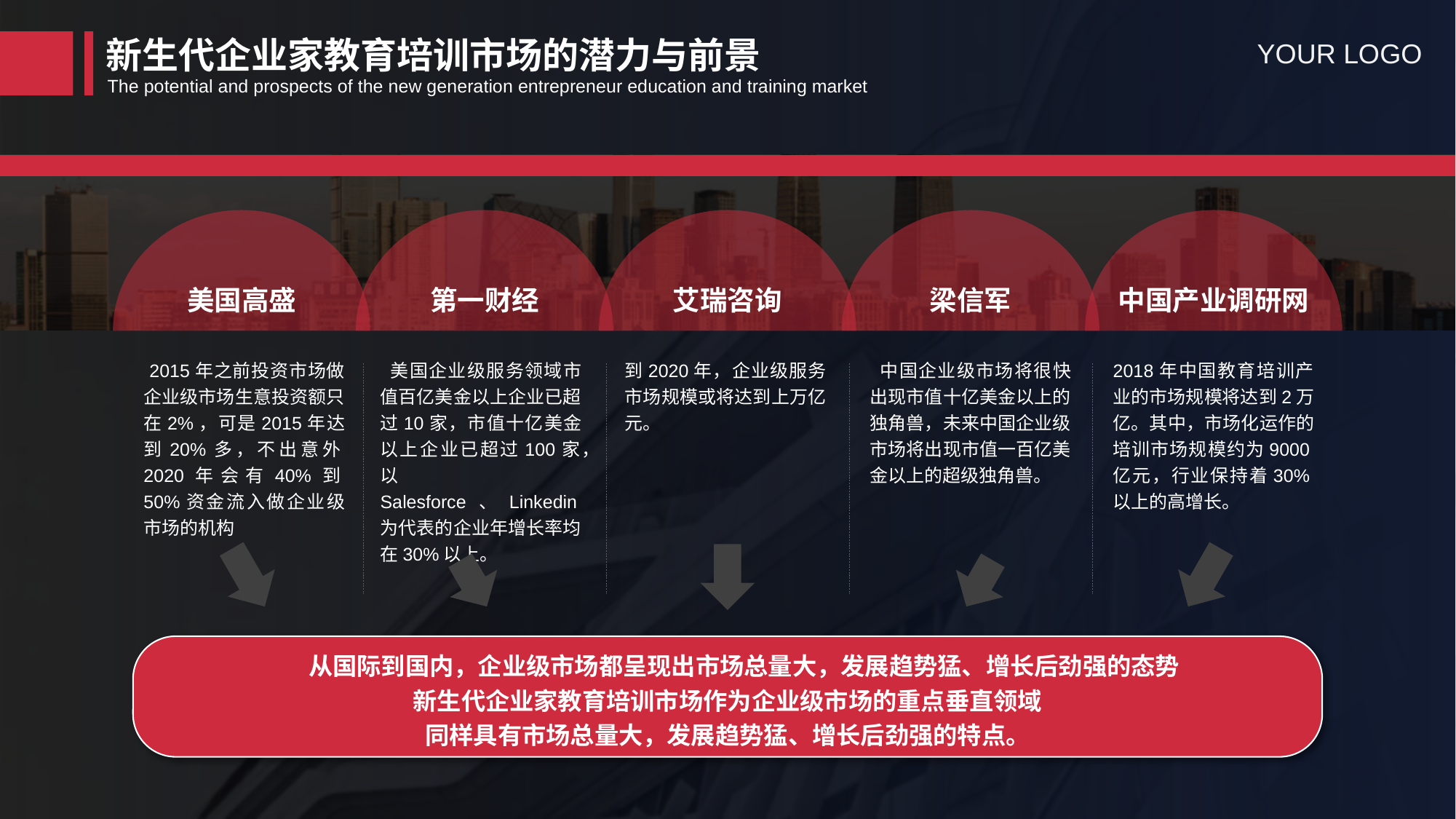

新生代企业家教育培训市场的潜力与前景
YOUR LOGO

The potential and prospects of the new generation entrepreneur education and training market

美国高盛
第一财经
艾瑞咨询
梁信军
中国产业调研网
 2015年之前投资市场做企业级市场生意投资额只在2%，可是2015年达到20%多，不出意外2020年会有40%到50%资金流入做企业级市场的机构
 美国企业级服务领域市值百亿美金以上企业已超过10家，市值十亿美金以上企业已超过100家，以Salesforce、Linkedin为代表的企业年增长率均在30%以上。
到2020年，企业级服务市场规模或将达到上万亿元。
 中国企业级市场将很快出现市值十亿美金以上的独角兽，未来中国企业级市场将出现市值一百亿美金以上的超级独角兽。
2018年中国教育培训产业的市场规模将达到2万亿。其中，市场化运作的培训市场规模约为9000亿元，行业保持着30%以上的高增长。

     从国际到国内，企业级市场都呈现出市场总量大，发展趋势猛、增长后劲强的态势
新生代企业家教育培训市场作为企业级市场的重点垂直领域
同样具有市场总量大，发展趋势猛、增长后劲强的特点。